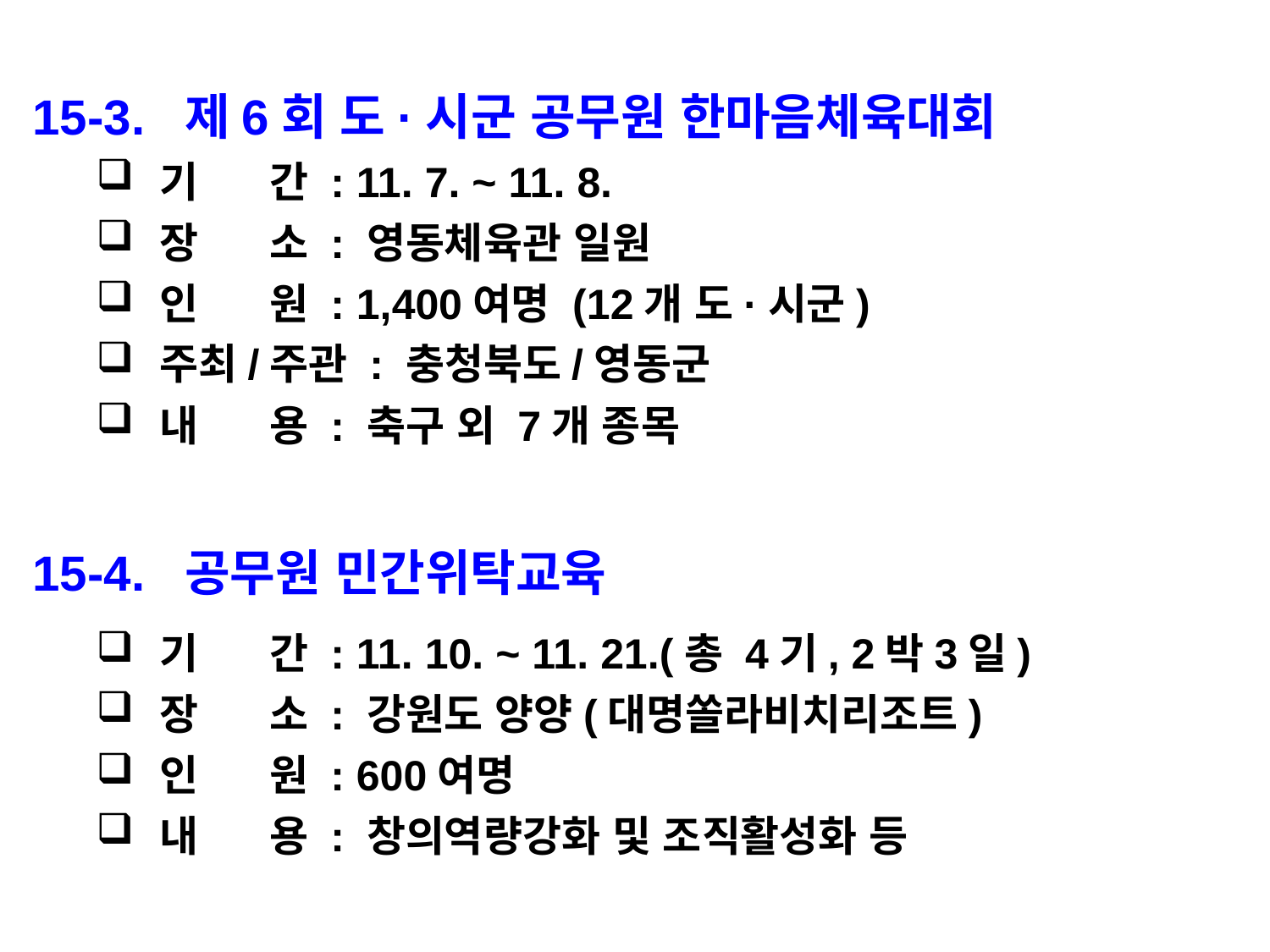

15-3.  제6회 도·시군 공무원 한마음체육대회
기      간 : 11. 7. ~ 11. 8.
장      소 : 영동체육관 일원
인      원 : 1,400여명 (12개 도·시군)
주최/주관 : 충청북도/영동군
내      용 : 축구 외 7개 종목

15-4.  공무원 민간위탁교육
기      간 : 11. 10. ~ 11. 21.(총 4기, 2박3일)
장      소 : 강원도 양양(대명쏠라비치리조트)
인      원 : 600여명
내      용 : 창의역량강화 및 조직활성화 등